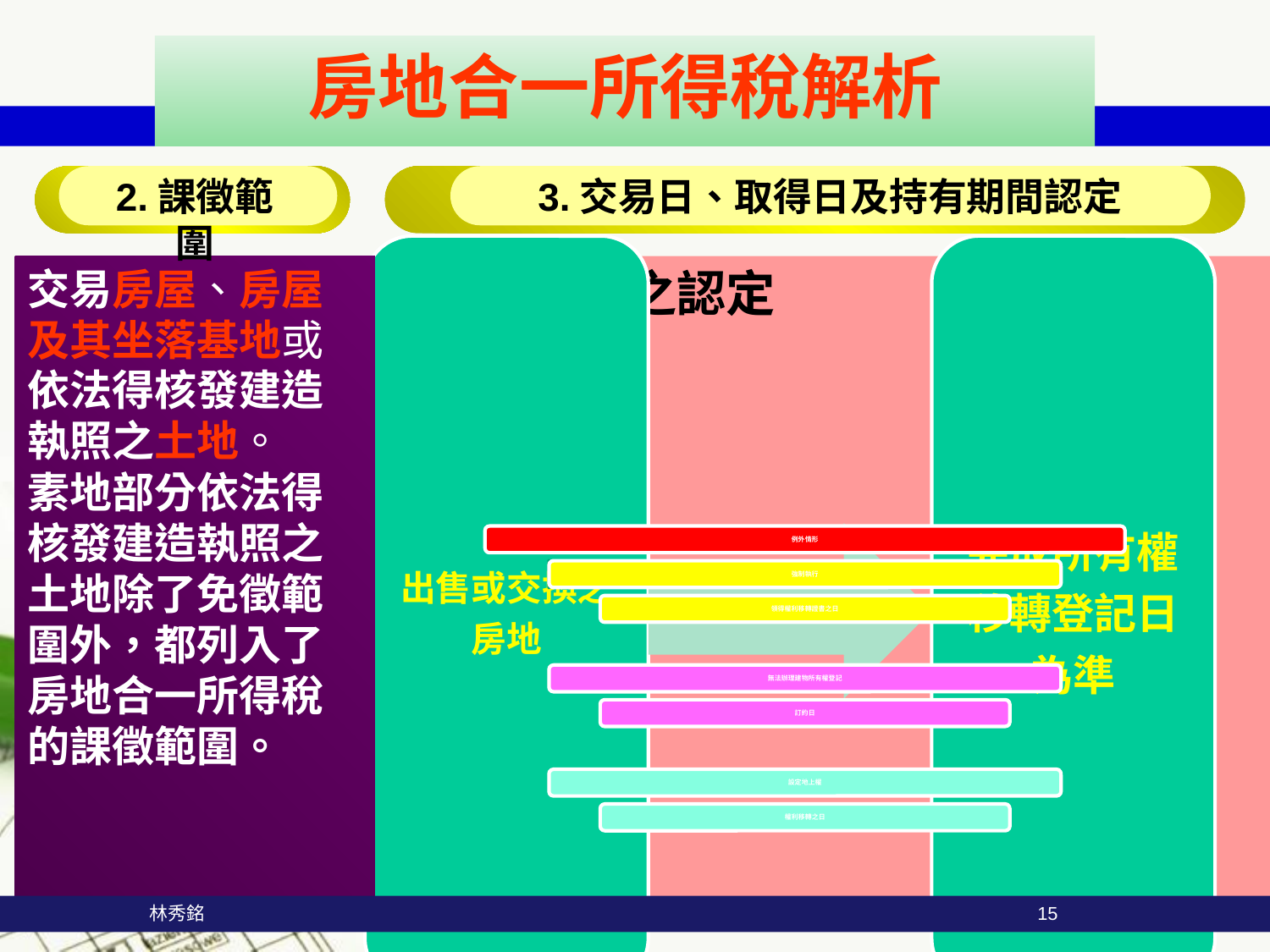

房地合一所得稅解析

2.課徵範圍

3.交易日、取得日及持有期間認定
出售或交換之房地
完成所有權移轉登記日為準
交易房屋、房屋及其坐落基地或依法得核發建造執照之土地。
素地部分依法得核發建造執照之土地除了免徵範圍外，都列入了房地合一所得稅的課徵範圍。

(1)交易日之認定

例外情形
強制執行
領得權利移轉證書之日
無法辦理建物所有權登記
訂約日
設定地上權
權利移轉之日
                                 林秀銘
15